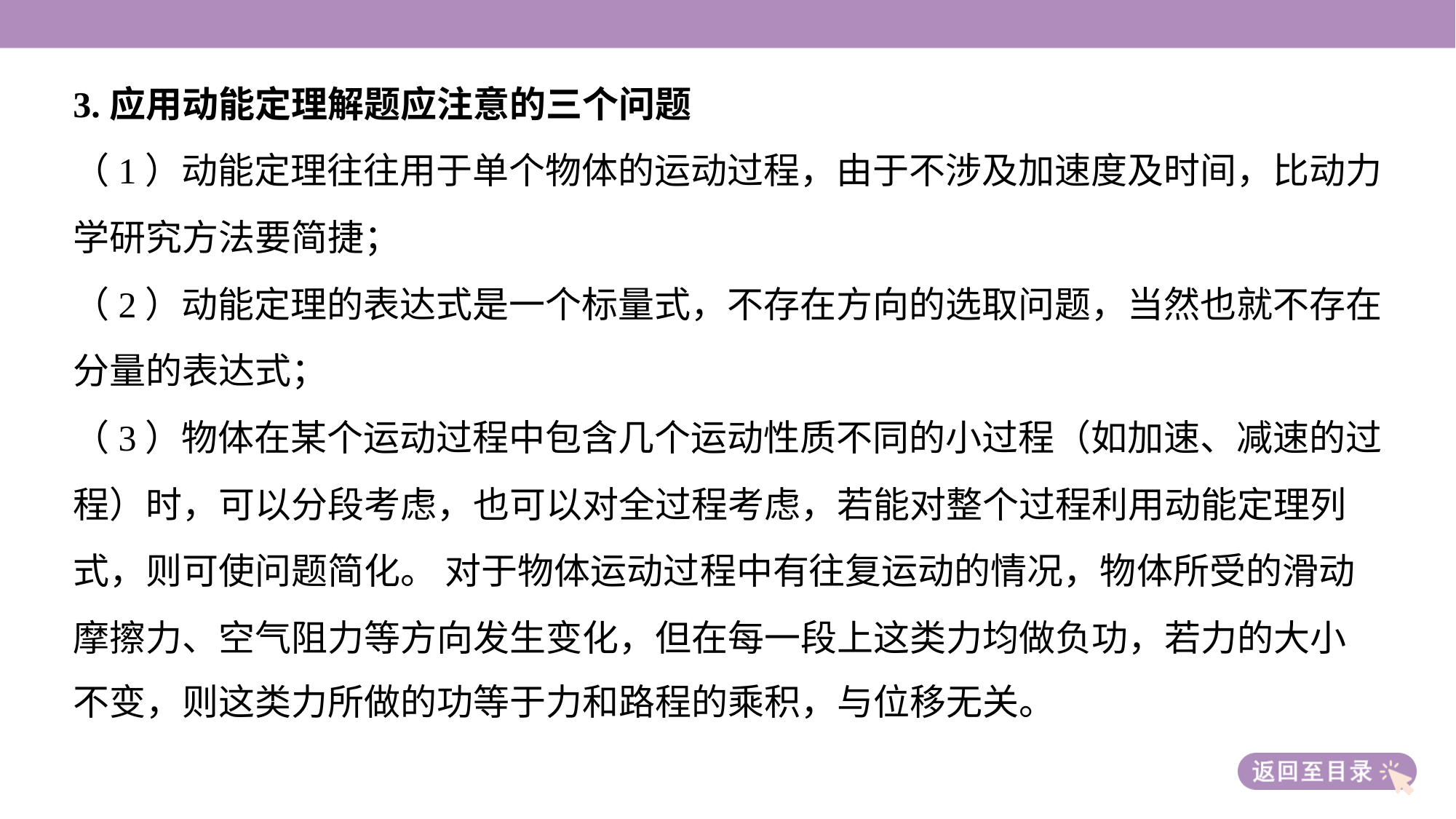

3.应用动能定理解题应注意的三个问题
（1）动能定理往往用于单个物体的运动过程，由于不涉及加速度及时间，比动力
学研究方法要简捷；
（2）动能定理的表达式是一个标量式，不存在方向的选取问题，当然也就不存在
分量的表达式；
（3）物体在某个运动过程中包含几个运动性质不同的小过程（如加速、减速的过
程）时，可以分段考虑，也可以对全过程考虑，若能对整个过程利用动能定理列
式，则可使问题简化。 对于物体运动过程中有往复运动的情况，物体所受的滑动
摩擦力、空气阻力等方向发生变化，但在每一段上这类力均做负功，若力的大小
不变，则这类力所做的功等于力和路程的乘积，与位移无关。